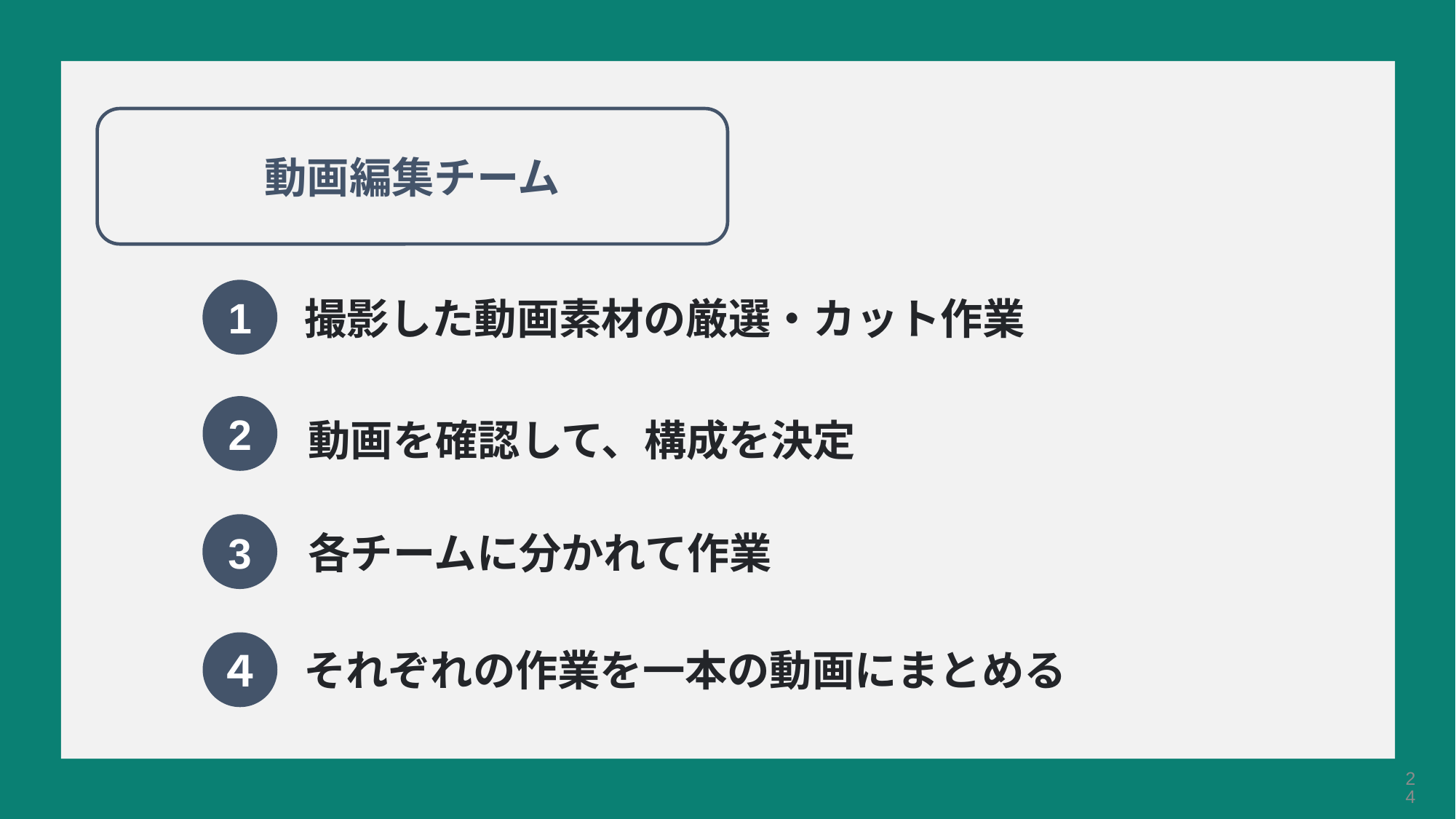

動画編集チーム
1
撮影した動画素材の厳選・カット作業
2
動画を確認して、構成を決定
3
各チームに分かれて作業
４
それぞれの作業を一本の動画にまとめる
24